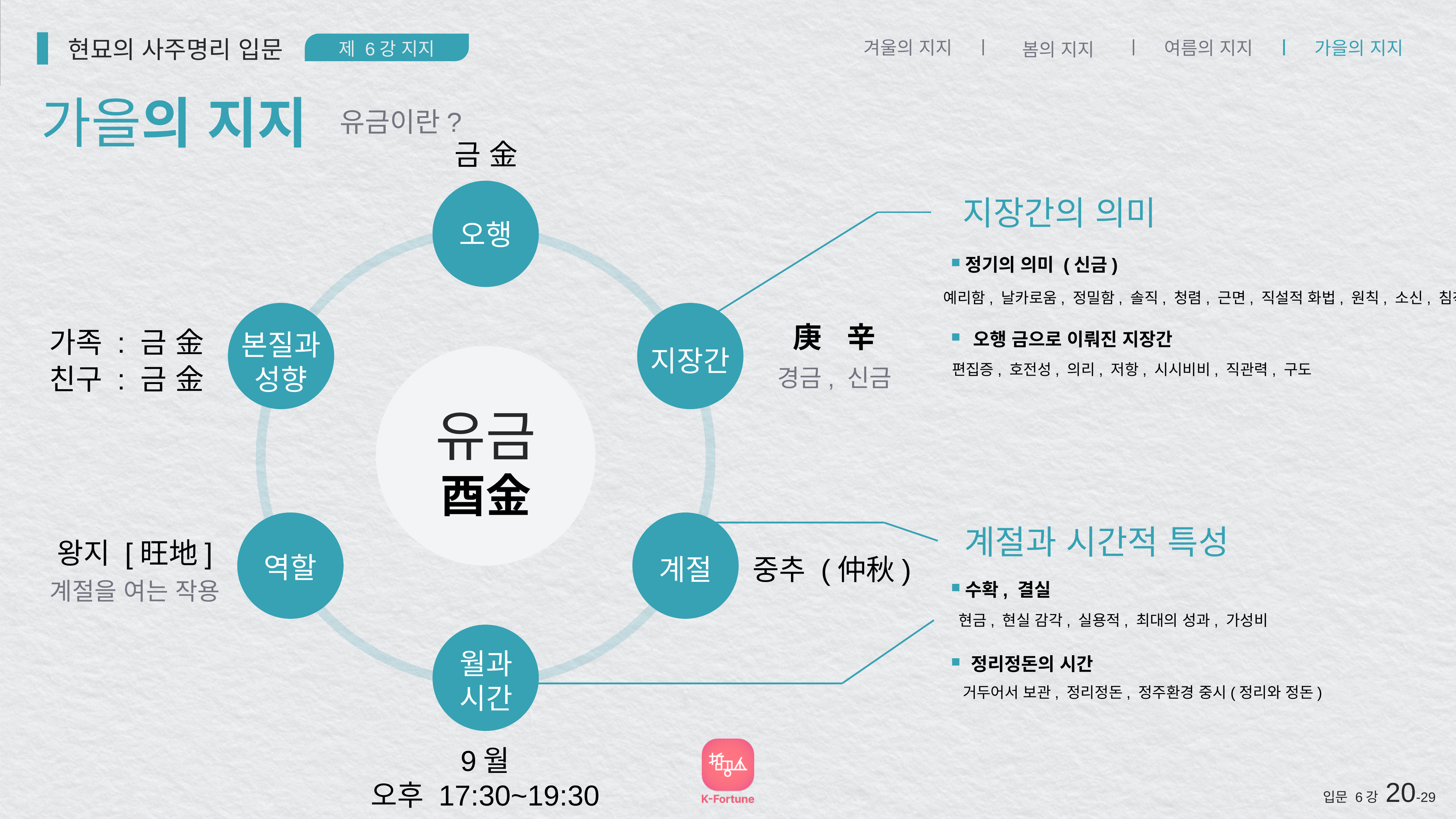

현묘의 사주명리 입문

제 6강 지지
겨울의 지지
여름의 지지
가을의 지지
봄의 지지
가을의 지지
유금이란?
금 金

지장간의 의미
오행

정기의 의미 (신금)

예리함, 날카로움, 정밀함, 솔직, 청렴, 근면, 직설적 화법, 원칙, 소신, 침착

庚
辛
가족 : 금 金
본질과
성향
오행 금으로 이뤄진 지장간

편집증, 호전성, 의리, 저항, 시시비비, 직관력, 구도
지장간

친구 : 금 金
경금, 신금
유금
酉金

계절과 시간적 특성
왕지 [旺地]
역할
계절
중추 (仲秋)
계절을 여는 작용
수확, 결실

현금, 현실 감각, 실용적, 최대의 성과, 가성비

월과
시간
정리정돈의 시간

거두어서 보관, 정리정돈, 정주환경 중시(정리와 정돈)
9월
오후 17:30~19:30